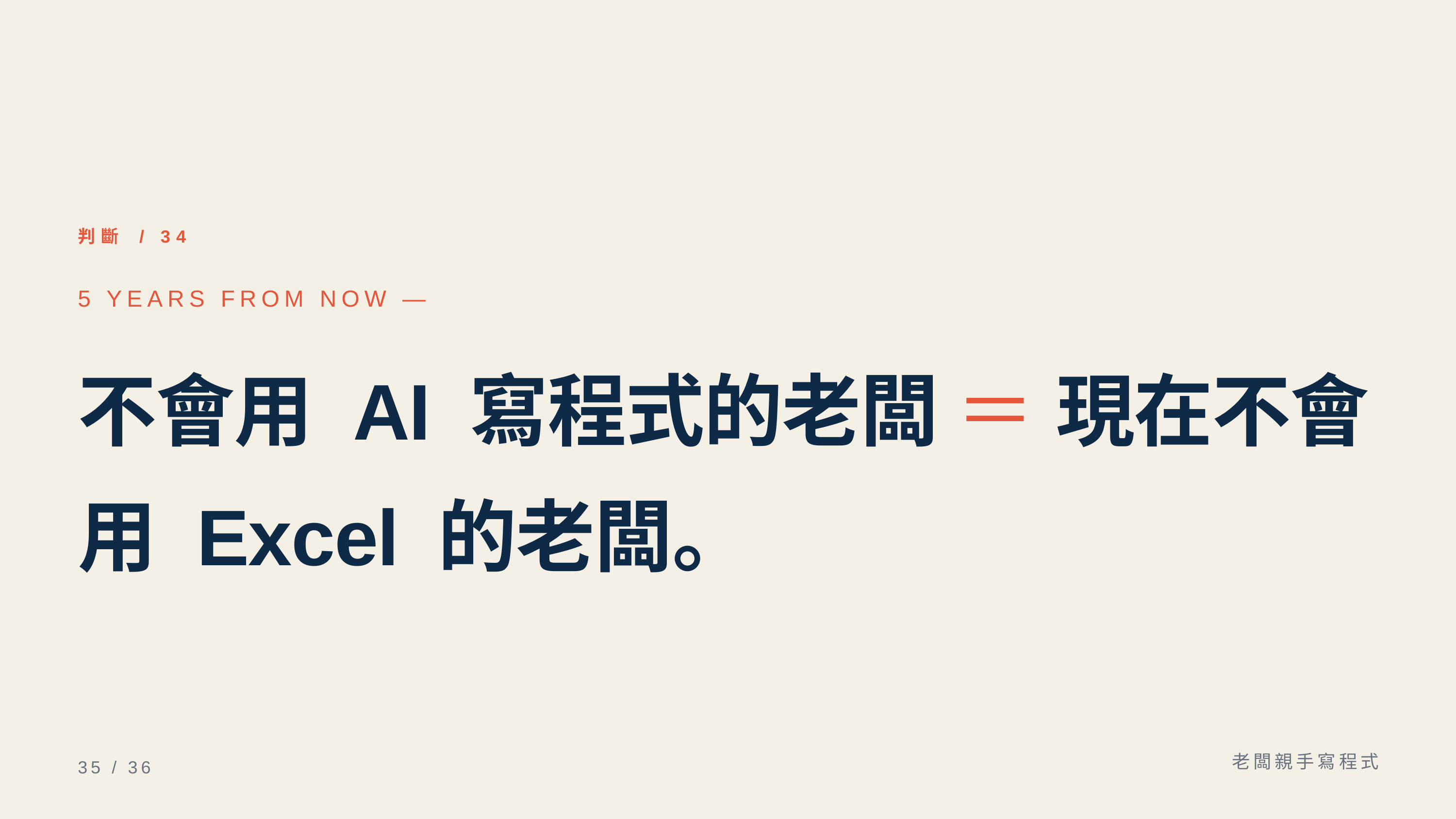

判斷 / 34
5 YEARS FROM NOW —
不會用 AI 寫程式的老闆 ＝ 現在不會用 Excel 的老闆。
老闆親手寫程式
35 / 36